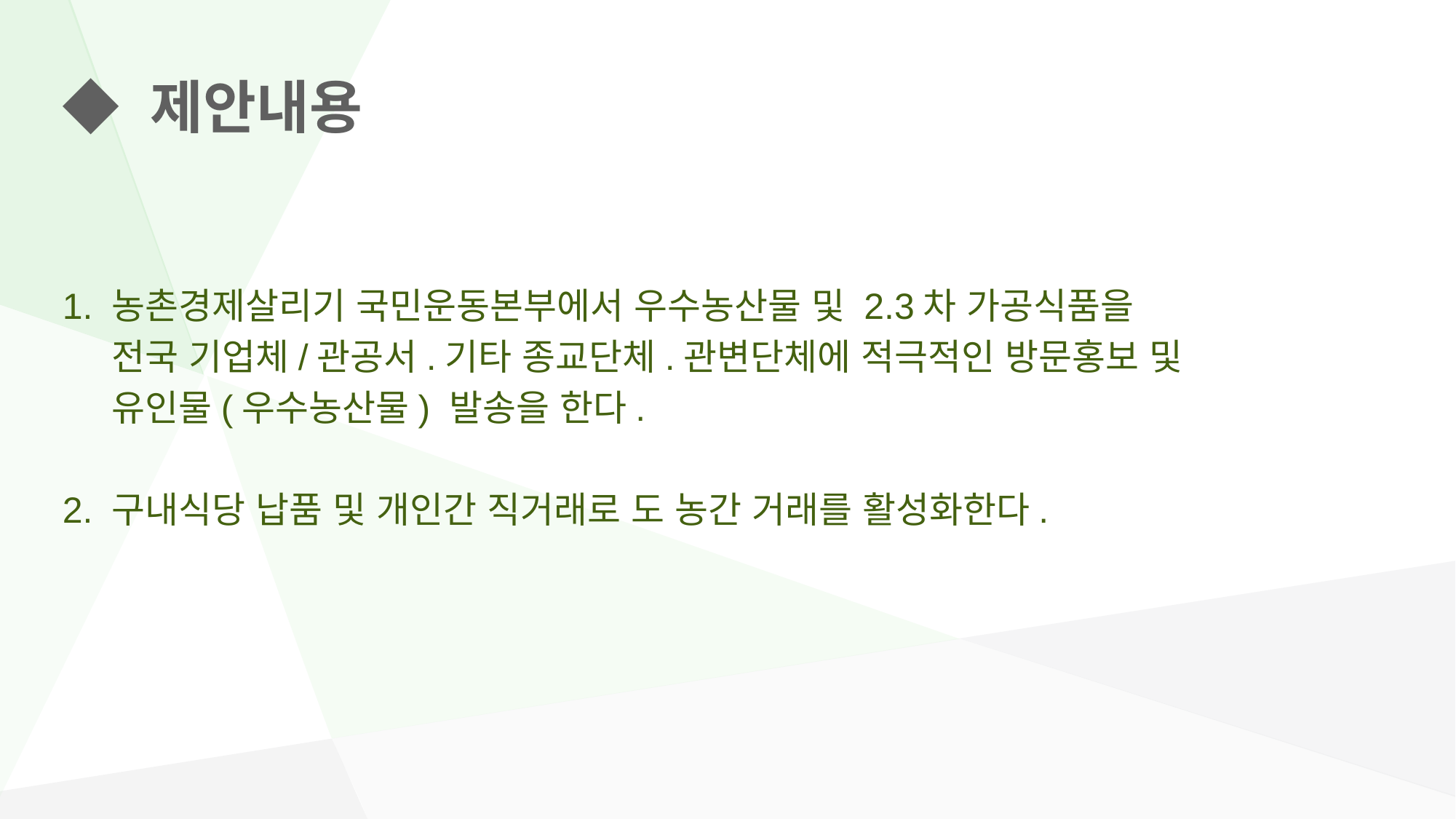

# ◆ 제안내용

1. 농촌경제살리기 국민운동본부에서 우수농산물 및 2.3차 가공식품을
    전국 기업체/관공서.기타 종교단체.관변단체에 적극적인 방문홍보 및
    유인물(우수농산물) 발송을 한다.

2. 구내식당 납품 및 개인간 직거래로 도 농간 거래를 활성화한다.